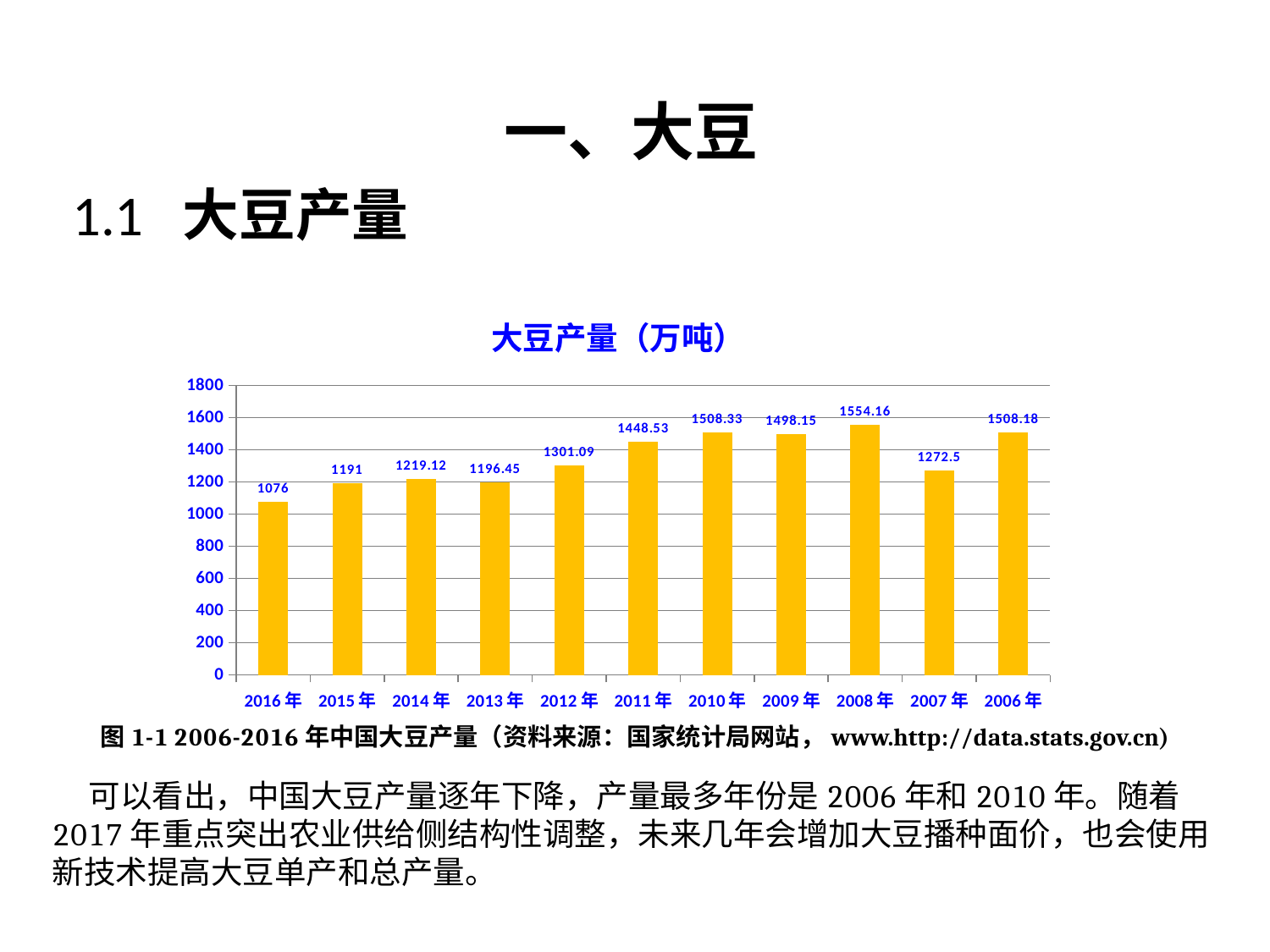

一、大豆
1.1  大豆产量

### Chart:

| Category | 大豆产量（万吨） |
|---|---|
| 2016年 | 1076.0 |
| 2015年 | 1191.0 |
| 2014年 | 1219.12 |
| 2013年 | 1196.45 |
| 2012年 | 1301.09 |
| 2011年 | 1448.53 |
| 2010年 | 1508.33 |
| 2009年 | 1498.15 |
| 2008年 | 1554.16 |
| 2007年 | 1272.5 |
| 2006年 | 1508.18 |
图1-1 2006-2016年中国大豆产量（资料来源：国家统计局网站，www.http://data.stats.gov.cn)

    可以看出，中国大豆产量逐年下降，产量最多年份是2006年和2010年。随着2017年重点突出农业供给侧结构性调整，未来几年会增加大豆播种面价，也会使用新技术提高大豆单产和总产量。